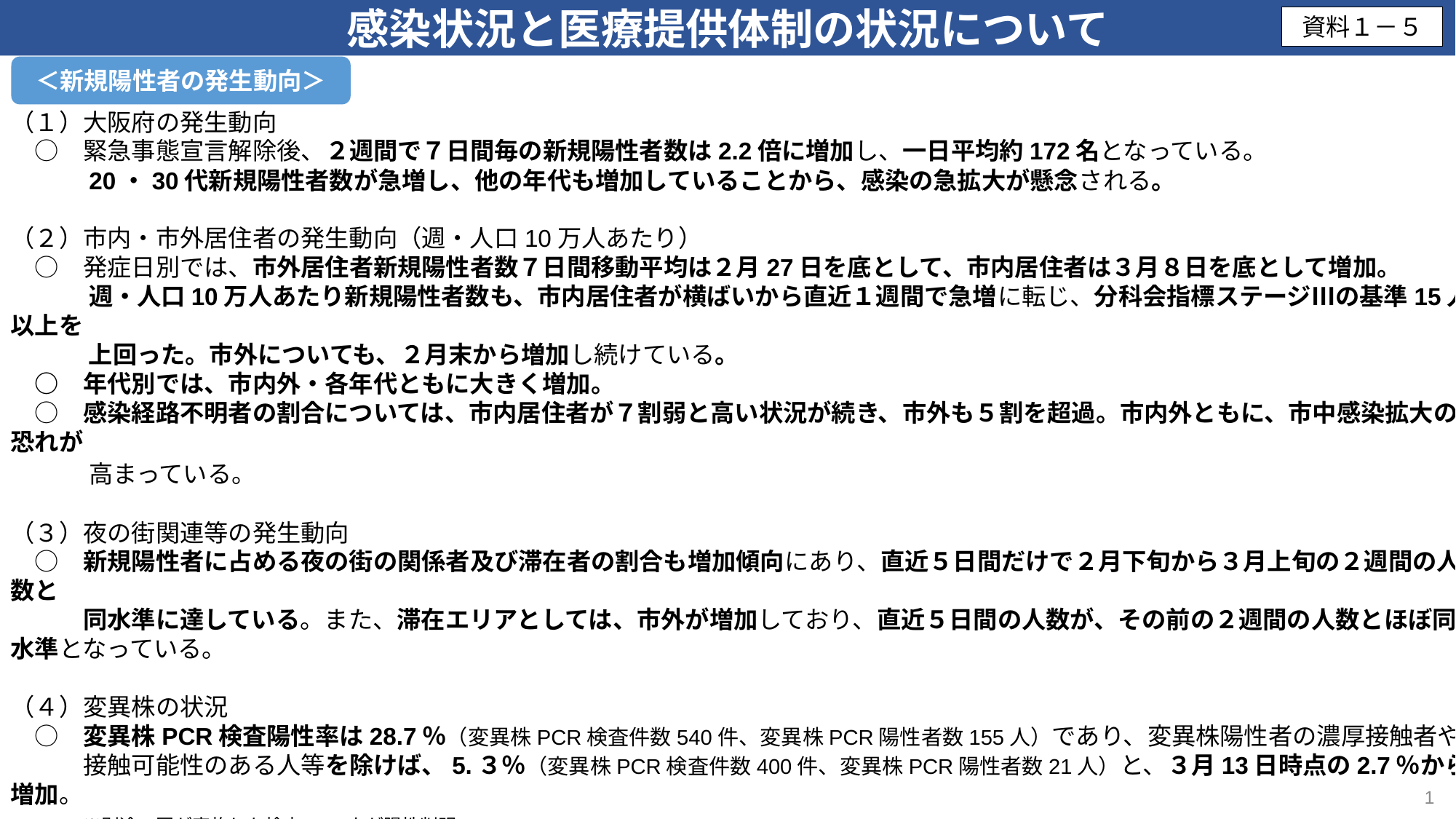

感染状況と医療提供体制の状況について
資料１－５
＜新規陽性者の発生動向＞

（１）大阪府の発生動向
　○　緊急事態宣言解除後、２週間で７日間毎の新規陽性者数は2.2倍に増加し、一日平均約172名となっている。
　　　20・30代新規陽性者数が急増し、他の年代も増加していることから、感染の急拡大が懸念される。

（２）市内・市外居住者の発生動向（週・人口10万人あたり）
　○　発症日別では、市外居住者新規陽性者数７日間移動平均は２月27日を底として、市内居住者は３月８日を底として増加。
　　　 週・人口10万人あたり新規陽性者数も、市内居住者が横ばいから直近１週間で急増に転じ、分科会指標ステージⅢの基準15人以上を
　　　 上回った。市外についても、２月末から増加し続けている。
　○　年代別では、市内外・各年代ともに大きく増加。
　○　感染経路不明者の割合については、市内居住者が７割弱と高い状況が続き、市外も５割を超過。市内外ともに、市中感染拡大の恐れが
　　　 高まっている。

（３）夜の街関連等の発生動向
　○　新規陽性者に占める夜の街の関係者及び滞在者の割合も増加傾向にあり、直近５日間だけで２月下旬から３月上旬の２週間の人数と
　　　同水準に達している。また、滞在エリアとしては、市外が増加しており、直近５日間の人数が、その前の２週間の人数とほぼ同水準となっている。

（４）変異株の状況
　○　変異株PCR検査陽性率は28.7％（変異株PCR検査件数540件、変異株PCR陽性者数155人）であり、変異株陽性者の濃厚接触者や
　　　接触可能性のある人等を除けば、5.３％（変異株PCR検査件数400件、変異株PCR陽性者数21人）と、３月13日時点の2.7％から増加。
　　　※別途、国が実施した検査で11人が陽性判明
　　　 なお、直近１週間の変異株PCR陽性判明率は4.5％（新規陽性者844人、変異株PCR陽性者数38人）となっている。
1